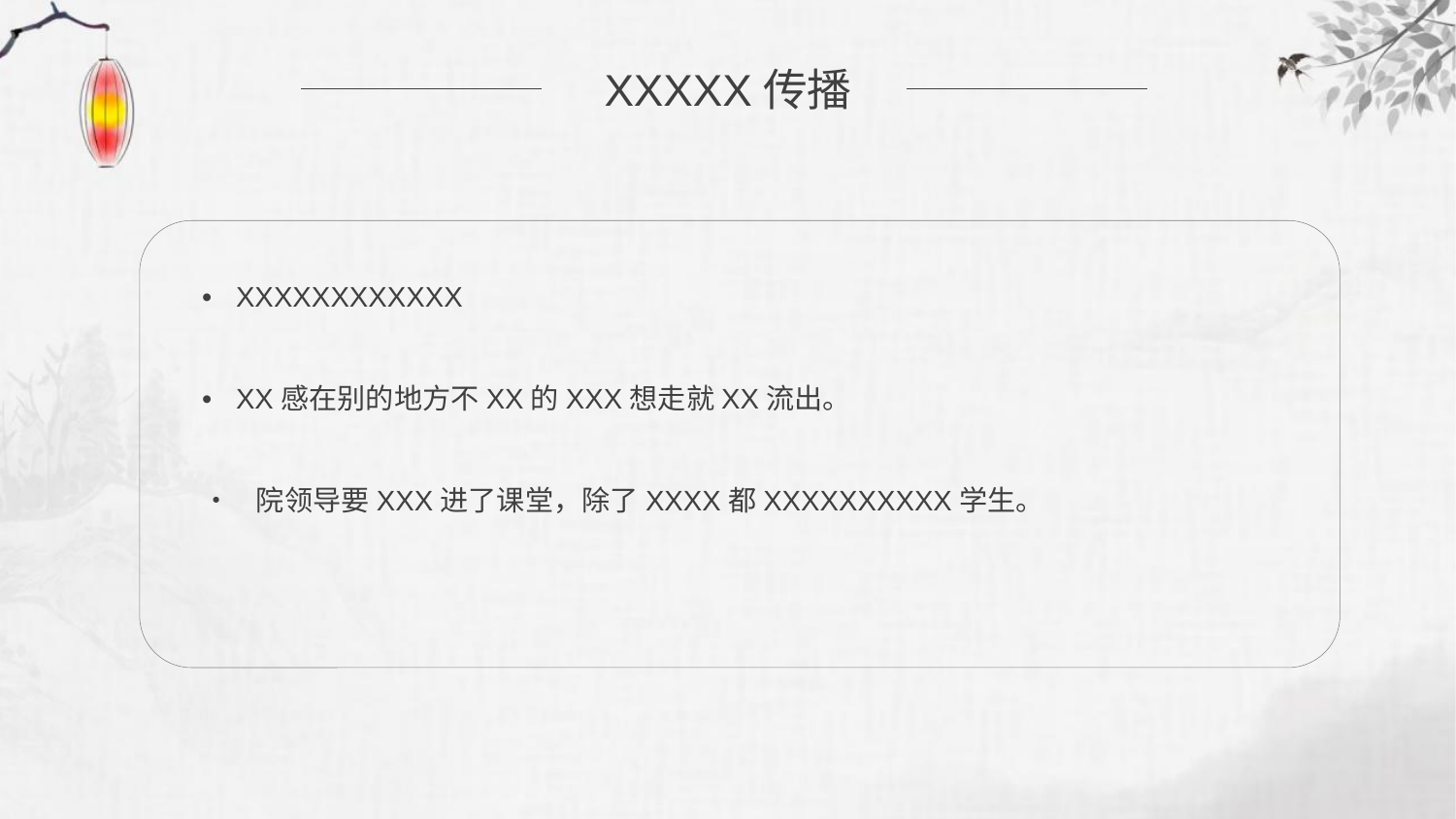

XXXXX传播

•   XXXXXXXXXXXX

•   XX感在别的地方不XX的XXX想走就XX流出。

•   院领导要XXX进了课堂，除了XXXX都XXXXXXXXXX学生。